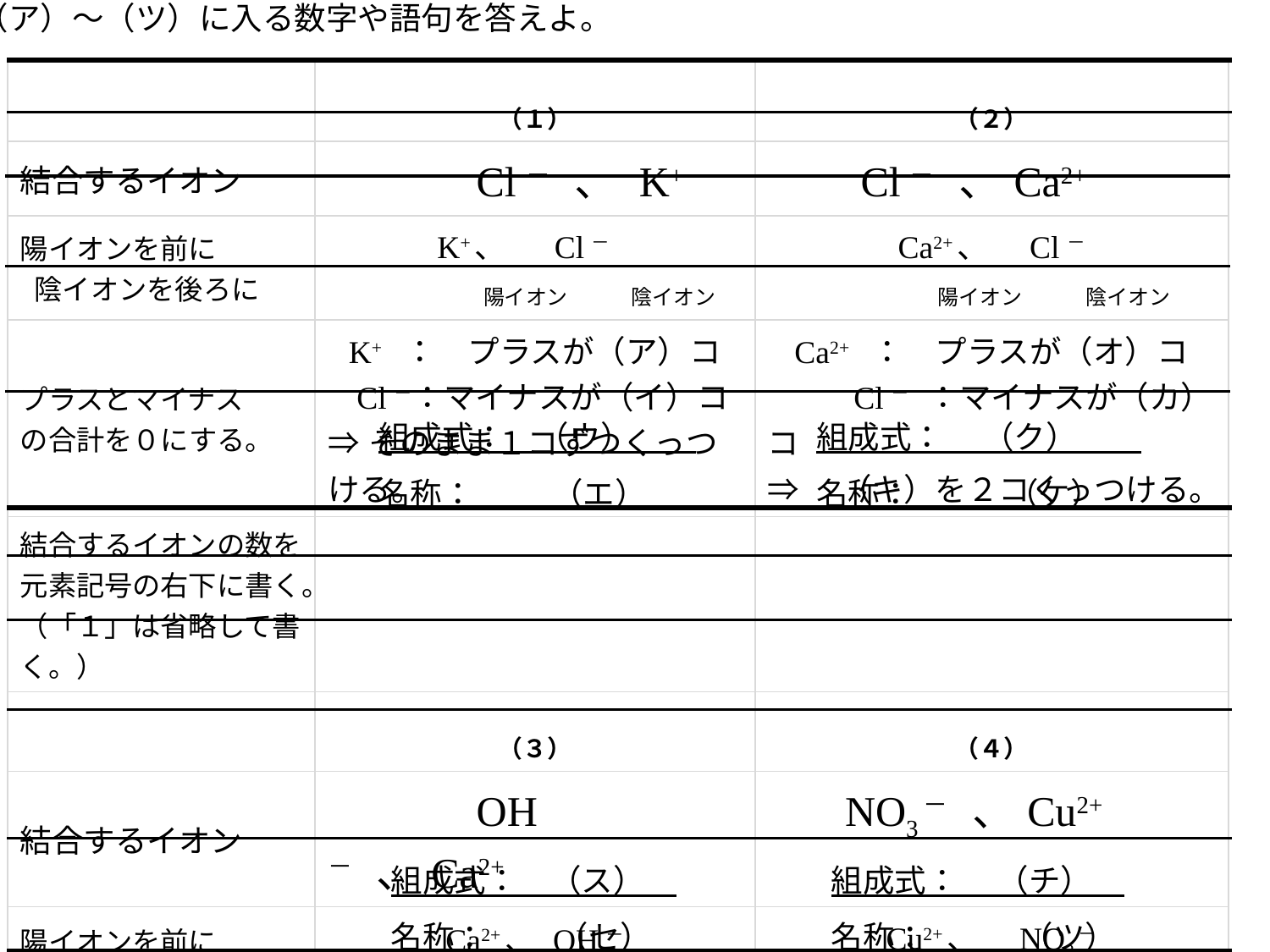

（ア）～（ツ）に入る数字や語句を答えよ。
|  | （１） | （２） |
| --- | --- | --- |
| 結合するイオン | Cl－　、 K+ | Cl－　、Ca2+ |
| 陽イオンを前に　 陰イオンを後ろに | K+、　 Cl－　　 　　 　　陽イオン　　　陰イオン | Ca2+、　Cl－ 　　 　　陽イオン　　　陰イオン |
| プラスとマイナス の合計を０にする。 | K+　：　プラスが（ア）コ Cl－：マイナスが（イ）コ ⇒そのまま１コずつくっつける。 | Ca2+　：　プラスが（オ）コ 　 Cl－　：マイナスが（カ）コ ⇒　（キ）を２コくっつける。 |
| 結合するイオンの数を元素記号の右下に書く。 （「１」は省略して書く。） |  |  |
|  | （３） | （４） |
| 結合するイオン | OH－　、Ca2+ | NO3－　、Cu2+ |
| 陽イオンを前に　 陰イオンを後ろに | Ca2+、 OH－ 　　　 　陽イオン　　陰イオン | Cu2+、　NO3－ 　　　 陽イオン　　　陰イオン |
| プラスとマイナス の合計を０にする。 | Ca2+：　プラスが（コ）コ OH－：マイナスが（サ）コ 　　　⇒（シ）を２コくっつける。 | Cu2+　：　プラスが（ソ）コ 　NO3－　：マイナスが（タ）コ 　⇒NO3－を２コくっつける。 |
| 結合するイオンの数を元素記号の右下に書く。 （「１」は省略して書く。） |  |  |
組成式：　（ウ）
名称：　　  （エ）
組成式：　 （ク）
名称：　　　（ケ）
組成式：　（ス）
名称：　　 （セ）
組成式： 　（チ）
名称：　　　（ツ）